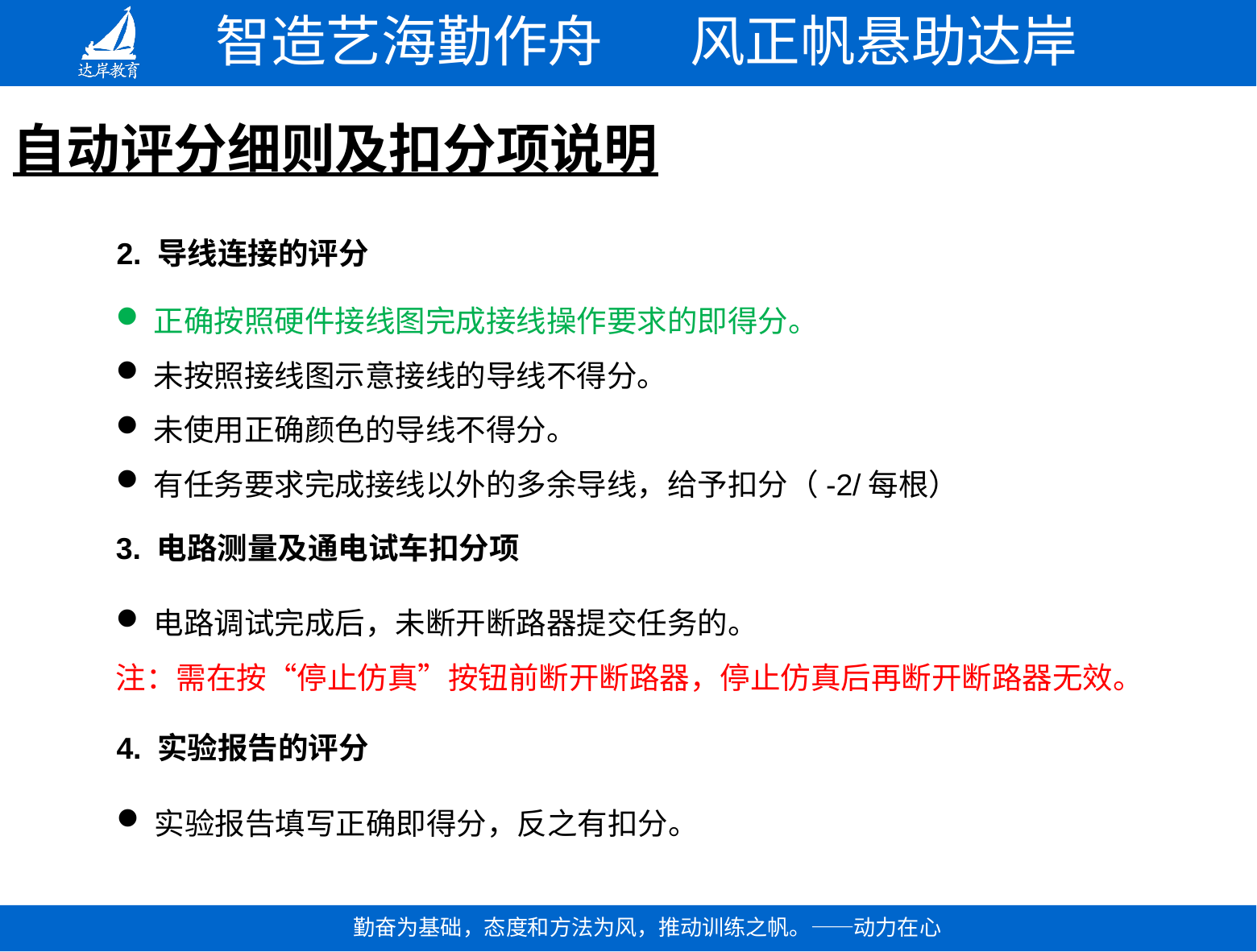

# 自动评分细则及扣分项说明
2. 导线连接的评分
正确按照硬件接线图完成接线操作要求的即得分。
未按照接线图示意接线的导线不得分。
未使用正确颜色的导线不得分。
有任务要求完成接线以外的多余导线，给予扣分（-2/每根）

3. 电路测量及通电试车扣分项
电路调试完成后，未断开断路器提交任务的。
注：需在按“停止仿真”按钮前断开断路器，停止仿真后再断开断路器无效。

4. 实验报告的评分
实验报告填写正确即得分，反之有扣分。